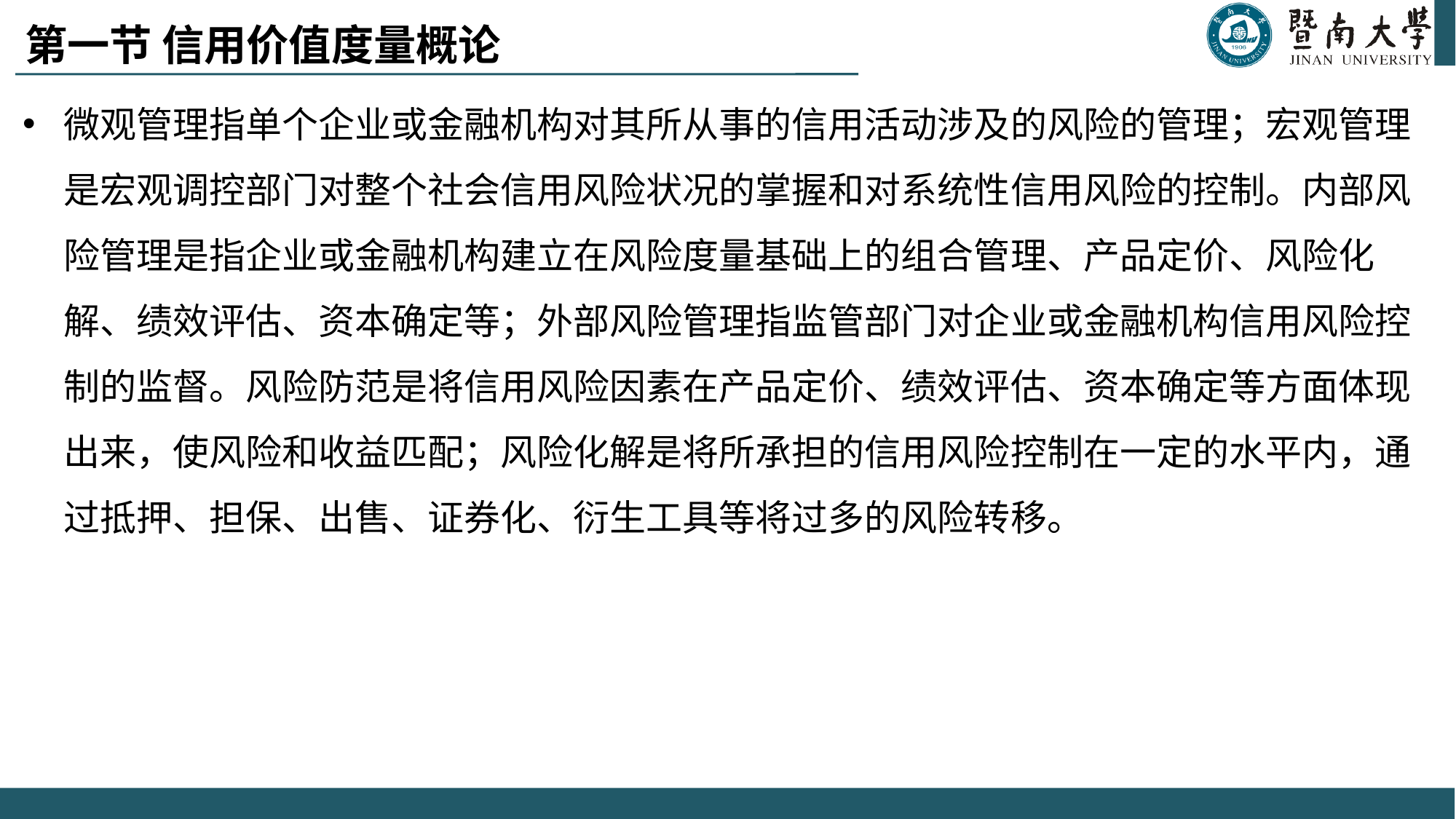

# 第一节 信用价值度量概论
微观管理指单个企业或金融机构对其所从事的信用活动涉及的风险的管理；宏观管理是宏观调控部门对整个社会信用风险状况的掌握和对系统性信用风险的控制。内部风险管理是指企业或金融机构建立在风险度量基础上的组合管理、产品定价、风险化解、绩效评估、资本确定等；外部风险管理指监管部门对企业或金融机构信用风险控制的监督。风险防范是将信用风险因素在产品定价、绩效评估、资本确定等方面体现出来，使风险和收益匹配；风险化解是将所承担的信用风险控制在一定的水平内，通过抵押、担保、出售、证券化、衍生工具等将过多的风险转移。